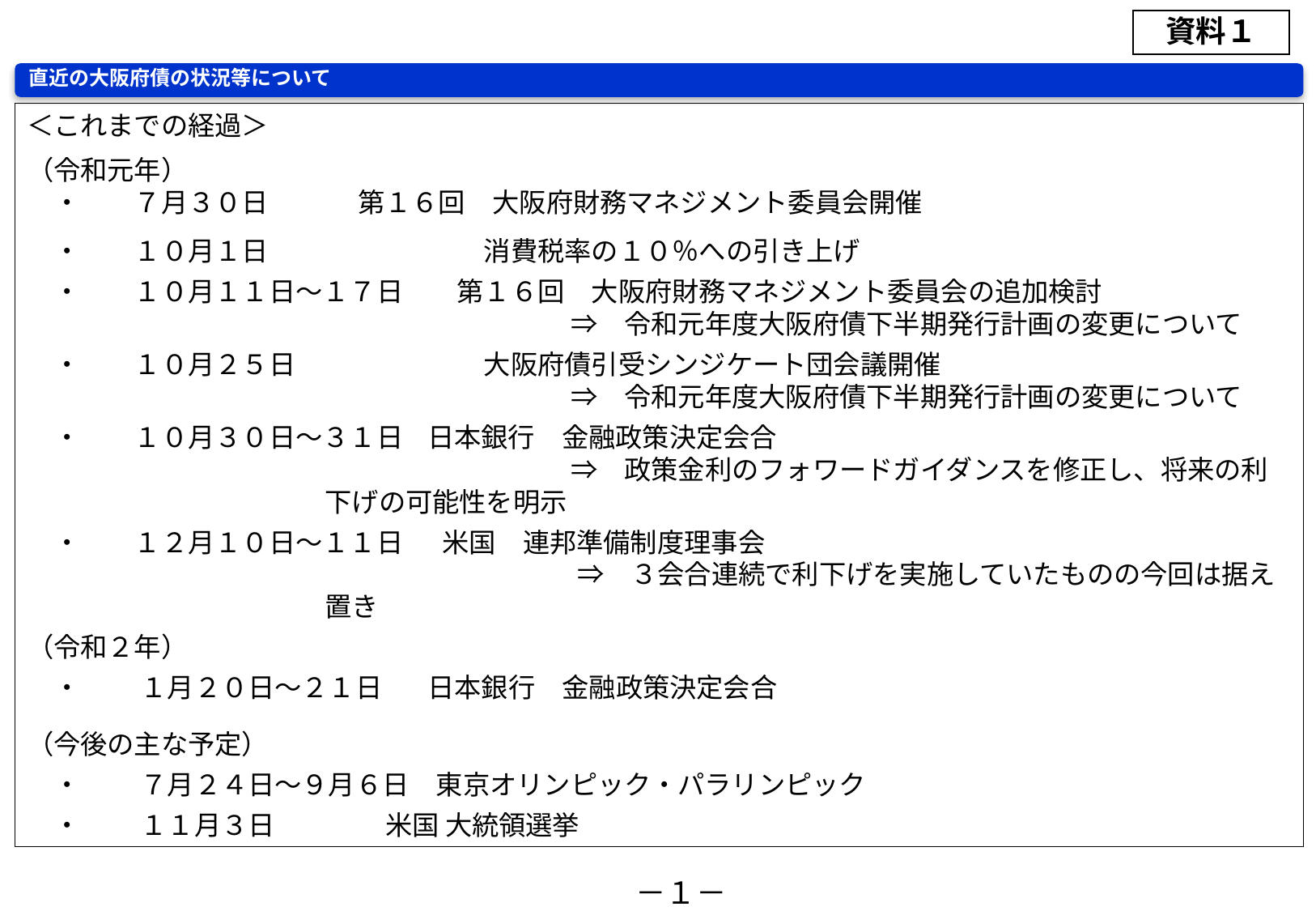

資料１
直近の大阪府債の状況等について
＜これまでの経過＞

（令和元年）
　・　　７月３０日	 　第１６回　大阪府財務マネジメント委員会開催

　・　　１０月１日　　　　　　　　消費税率の１０％への引き上げ

　・　　１０月１１日～１７日　　第１６回　大阪府財務マネジメント委員会の追加検討
　　　　　　　　　　　　　　　　　　　　 ⇒　令和元年度大阪府債下半期発行計画の変更について

　・　　１０月２５日　　　　　　　大阪府債引受シンジケート団会議開催
　　　　　　　　　　　　　　　　　　　　 ⇒　令和元年度大阪府債下半期発行計画の変更について

　・　　１０月３０日～３１日    日本銀行　金融政策決定会合
　　　　　　　　　　　　　　　　　　　　 ⇒　政策金利のフォワードガイダンスを修正し、将来の利下げの可能性を明示

　・　　１２月１０日～１１日　  米国　連邦準備制度理事会
 　　　　　　　　　　　　　　　　　　　　⇒　３会合連続で利下げを実施していたものの今回は据え置き

（令和２年）

　・　　 １月２０日～２１日　   日本銀行　金融政策決定会合

（今後の主な予定）

　・ 　　７月２４日～９月６日　東京オリンピック・パラリンピック

　・　　 １１月３日	          米国 大統領選挙
－１－